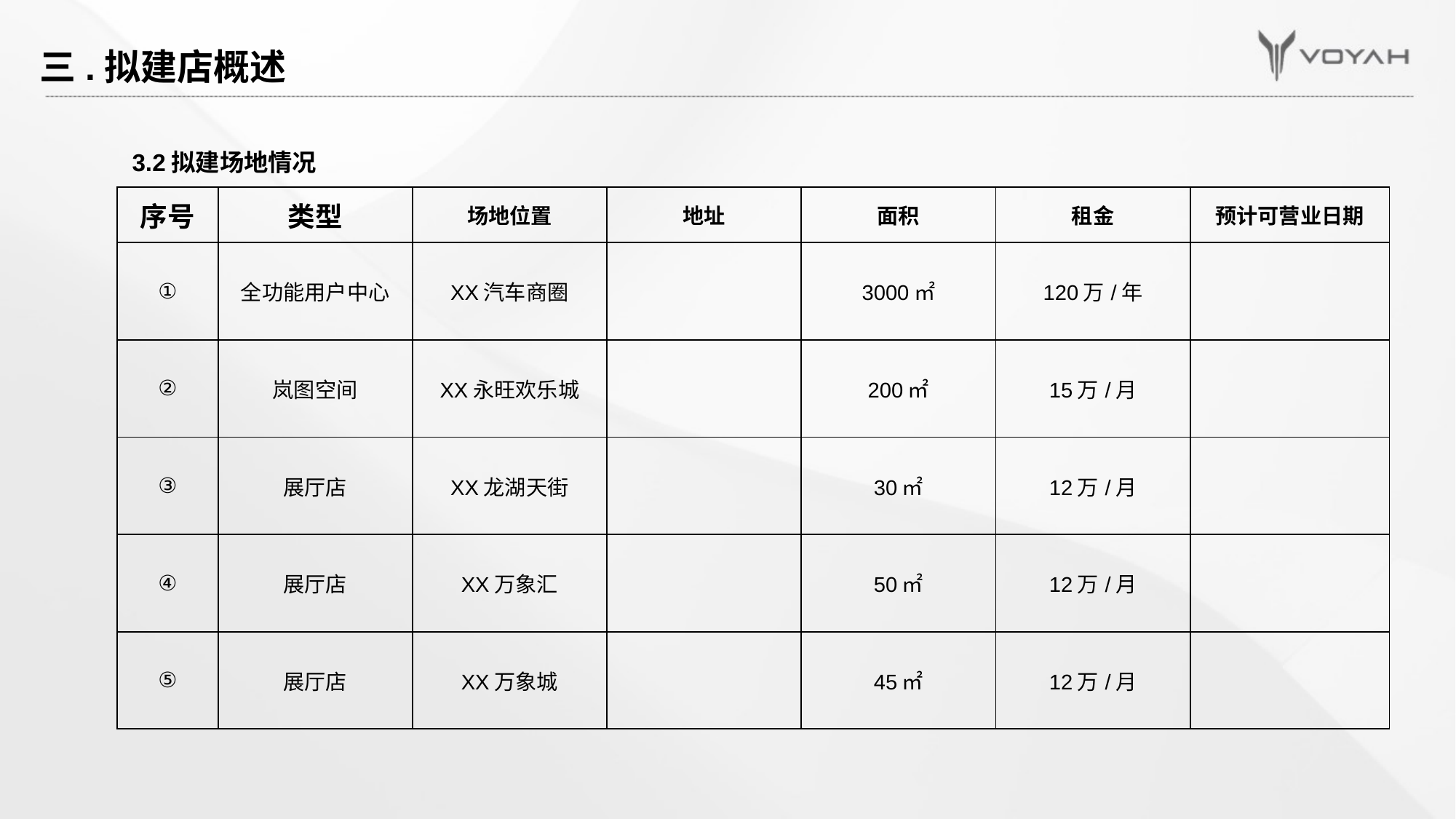

三.拟建店概述
3.2拟建场地情况
| 序号 | 类型 | 场地位置 | 地址 | 面积 | 租金 | 预计可营业日期 |
| --- | --- | --- | --- | --- | --- | --- |
| ① | 全功能用户中心 | XX汽车商圈 |  | 3000㎡ | 120万/年 |  |
| ② | 岚图空间 | XX永旺欢乐城 |  | 200㎡ | 15万/月 |  |
| ③ | 展厅店 | XX龙湖天街 |  | 30㎡ | 12万/月 |  |
| ④ | 展厅店 | XX万象汇 |  | 50㎡ | 12万/月 |  |
| ⑤ | 展厅店 | XX万象城 |  | 45㎡ | 12万/月 |  |